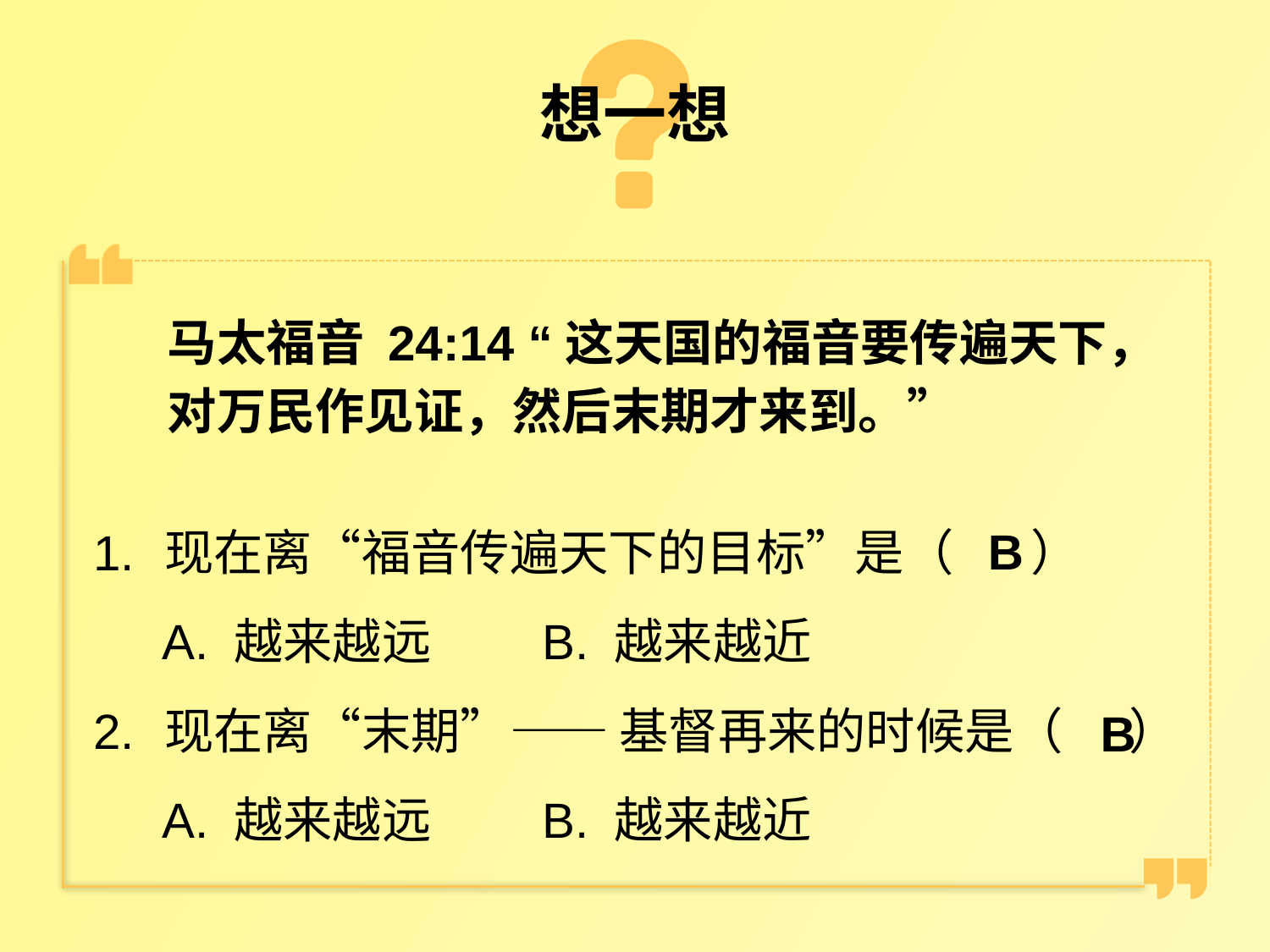

# 想一想
马太福音 24:14 “这天国的福音要传遍天下，对万民作见证，然后末期才来到。”
现在离“福音传遍天下的目标”是（       ）
     A. 越来越远         B. 越来越近
现在离“末期”—— 基督再来的时候是（      ）
     A. 越来越远         B. 越来越近

B
B